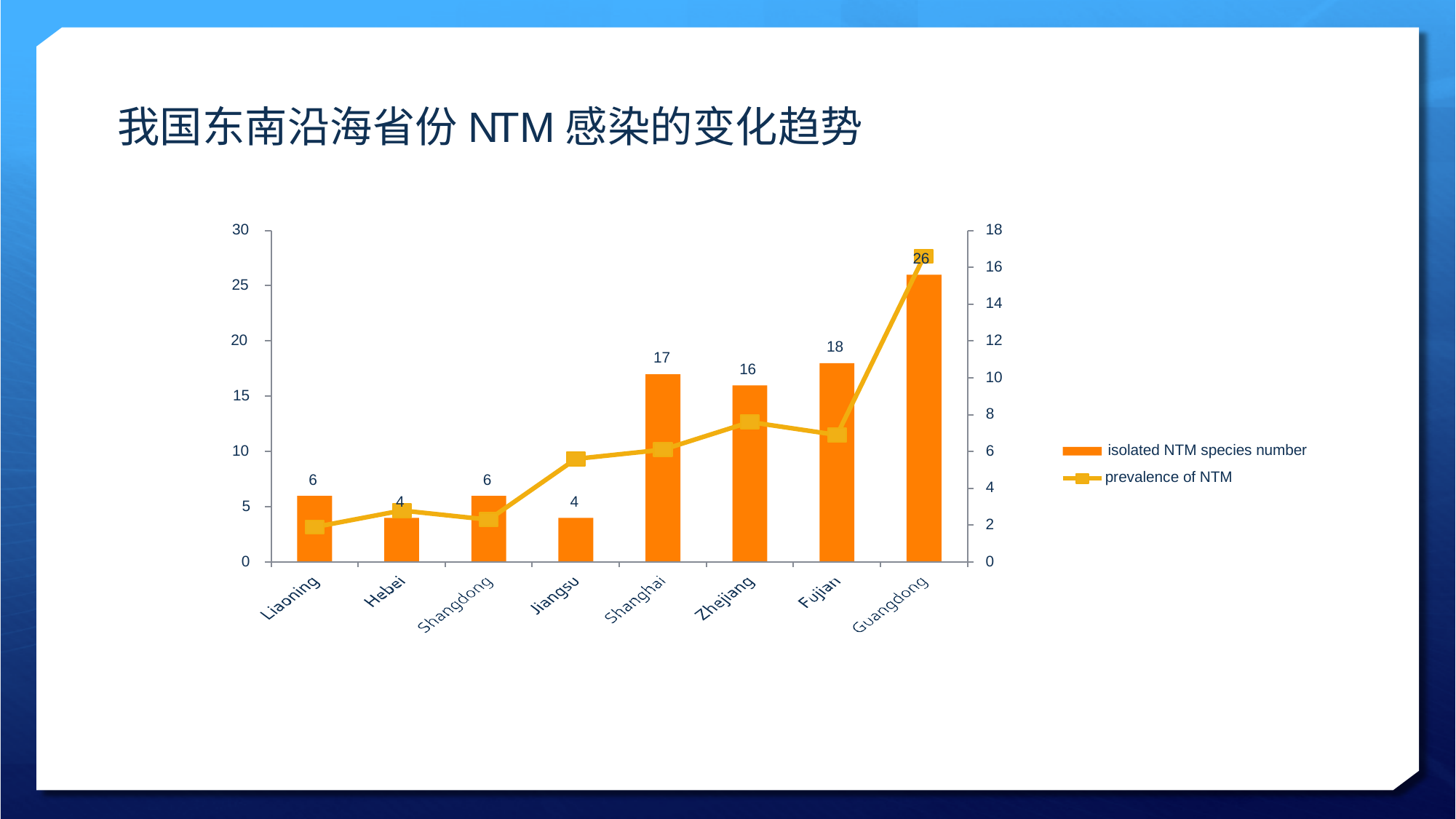

# 我国东南沿海省份NTM感染的变化趋势
18
30

26

16

25

14

12
20
18

17
16

10

15

8

isolated NTM species number prevalence of NTM
6
10

6
6

4

4
4

5

2

0
0